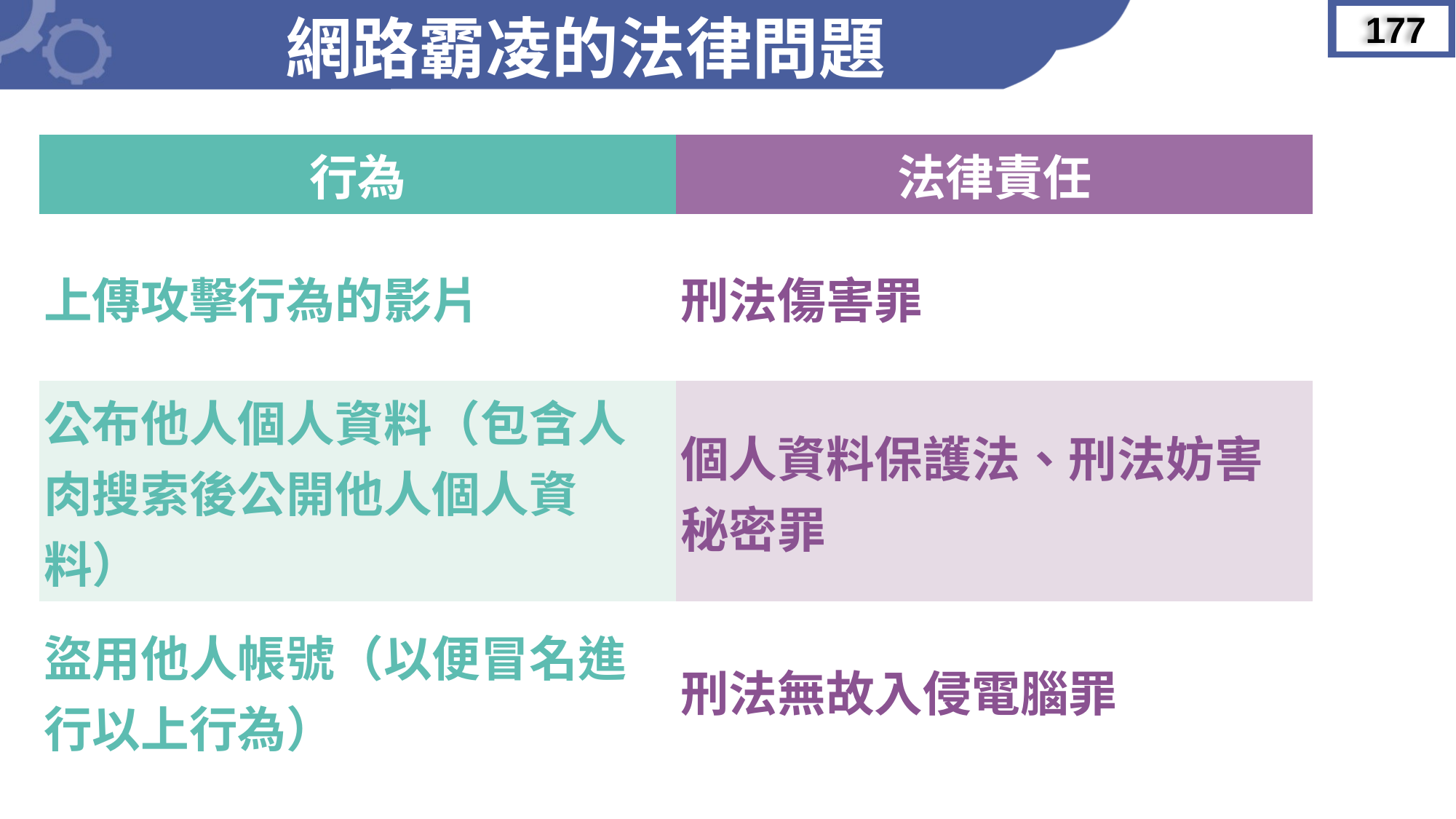

網路霸凌的法律問題
177
| 行為 | 法律責任 |
| --- | --- |
| 上傳攻擊行為的影片 | 刑法傷害罪 |
| 公布他人個人資料（包含人肉搜索後公開他人個人資料） | 個人資料保護法、刑法妨害秘密罪 |
| 盜用他人帳號（以便冒名進行以上行為） | 刑法無故入侵電腦罪 |